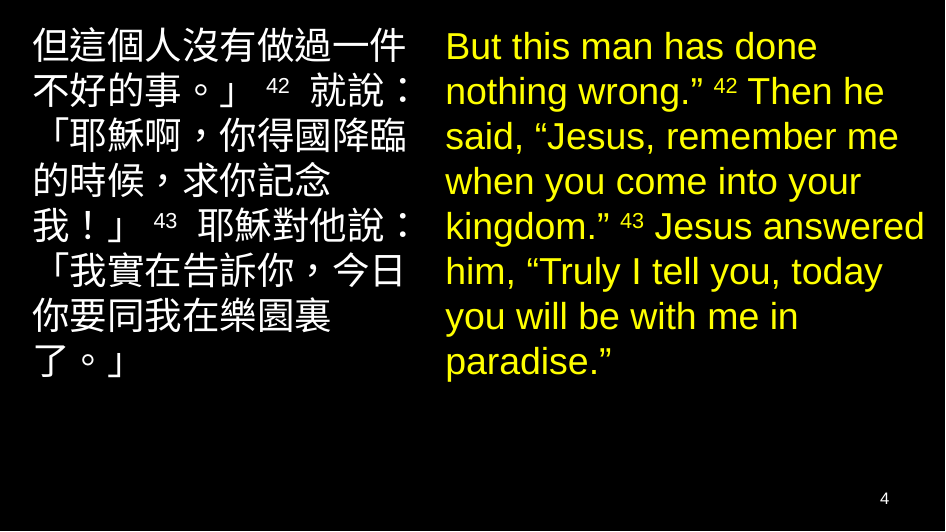

但這個人沒有做過一件不好的事。」42 就說：「耶穌啊，你得國降臨的時候，求你記念我！」43 耶穌對他說：「我實在告訴你，今日你要同我在樂園裏了。」
But this man has done nothing wrong.” 42 Then he said, “Jesus, remember me when you come into your kingdom.” 43 Jesus answered him, “Truly I tell you, today you will be with me in paradise.”
4